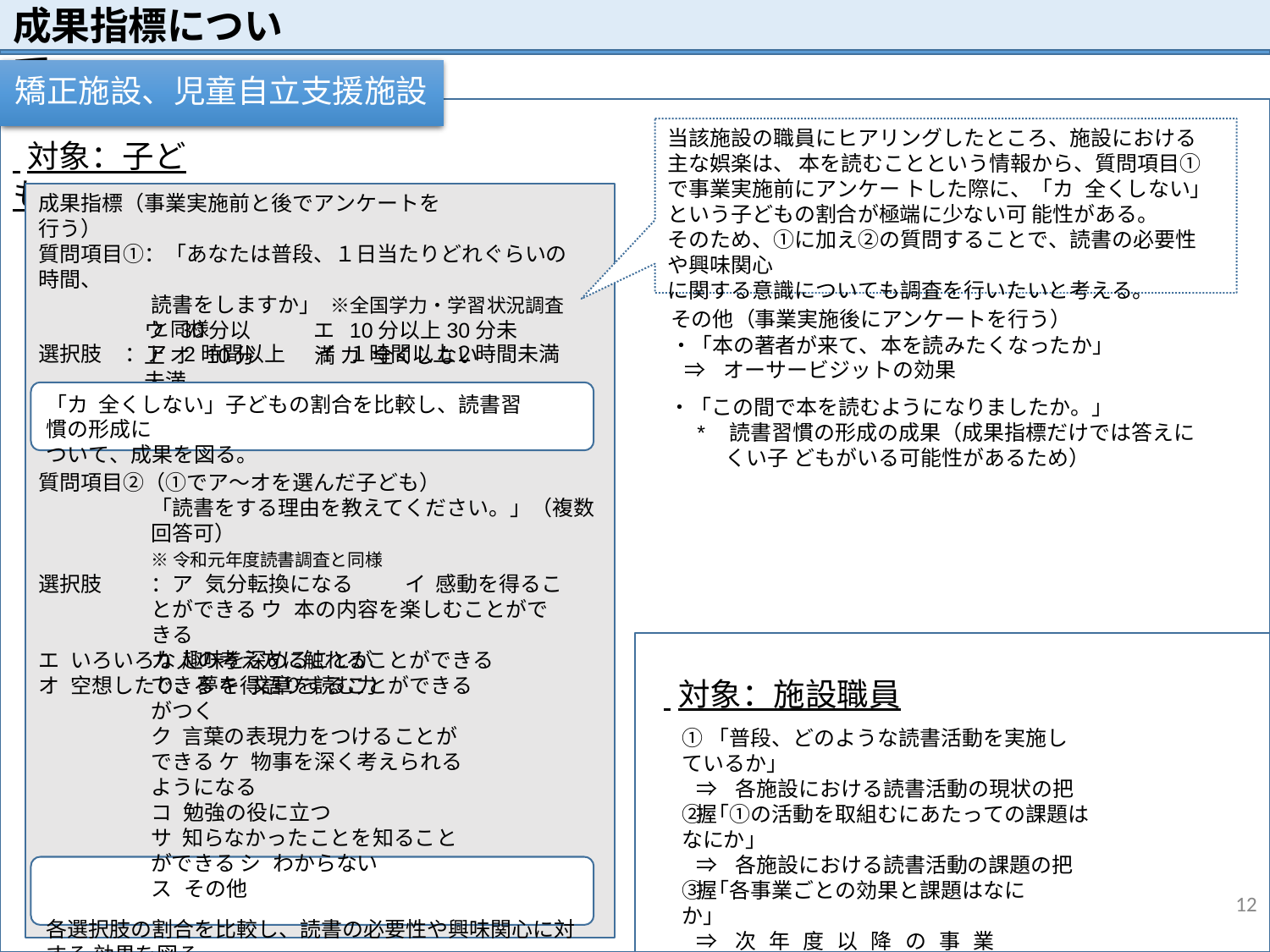

# 成果指標について

矯正施設、児童自立支援施設

当該施設の職員にヒアリングしたところ、施設における主な娯楽は、 本を読むことという情報から、質問項目①で事業実施前にアンケー トした際に、「カ 全くしない」という子どもの割合が極端に少ない可 能性がある。
そのため、①に加え②の質問することで、読書の必要性や興味関心
に関する意識についても調査を行いたいと考える。
 対象：子ども

成果指標（事業実施前と後でアンケートを行う）
質問項目①：「あなたは普段、１日当たりどれぐらいの時間、
読書をしますか」 ※全国学力・学習状況調査と同様
選択肢	：ア 2時間以上	イ １時間以上２時間未満
その他（事業実施後にアンケートを行う）
・「本の著者が来て、本を読みたくなったか」
⇒オーサービジットの効果
・「この間で本を読むようになりましたか。」
* 読書習慣の形成の成果（成果指標だけでは答えにくい子 どもがいる可能性があるため）
ウ 30分以上 オ 10分未満
エ 10分以上30分未満 カ 全くしない

「カ 全くしない」子どもの割合を比較し、読書習慣の形成に
ついて、成果を図る。
質問項目②（①でア～オを選んだ子ども）
「読書をする理由を教えてください。」（複数回答可）
※令和元年度読書調査と同様
選択肢	：ア 気分転換になる	イ 感動を得ることができる ウ 本の内容を楽しむことができる
エ いろいろな人の考え方に触れることができる
オ 空想したり、夢を得語りすることができる

カ 趣味を深めることができる キ 文章を読む力がつく
ク 言葉の表現力をつけることができる ケ 物事を深く考えられるようになる
コ 勉強の役に立つ
サ 知らなかったことを知ることができる シ わからない
ス その他
各選択肢の割合を比較し、読書の必要性や興味関心に対する 効果を図る。
 対象：施設職員
①「普段、どのような読書活動を実施しているか」
⇒各施設における読書活動の現状の把握
②「①の活動を取組むにあたっての課題はなにか」
⇒各施設における読書活動の課題の把握

③「各事業ごとの効果と課題はなにか」
⇒次年度以降の事業実施に向けた検証
12